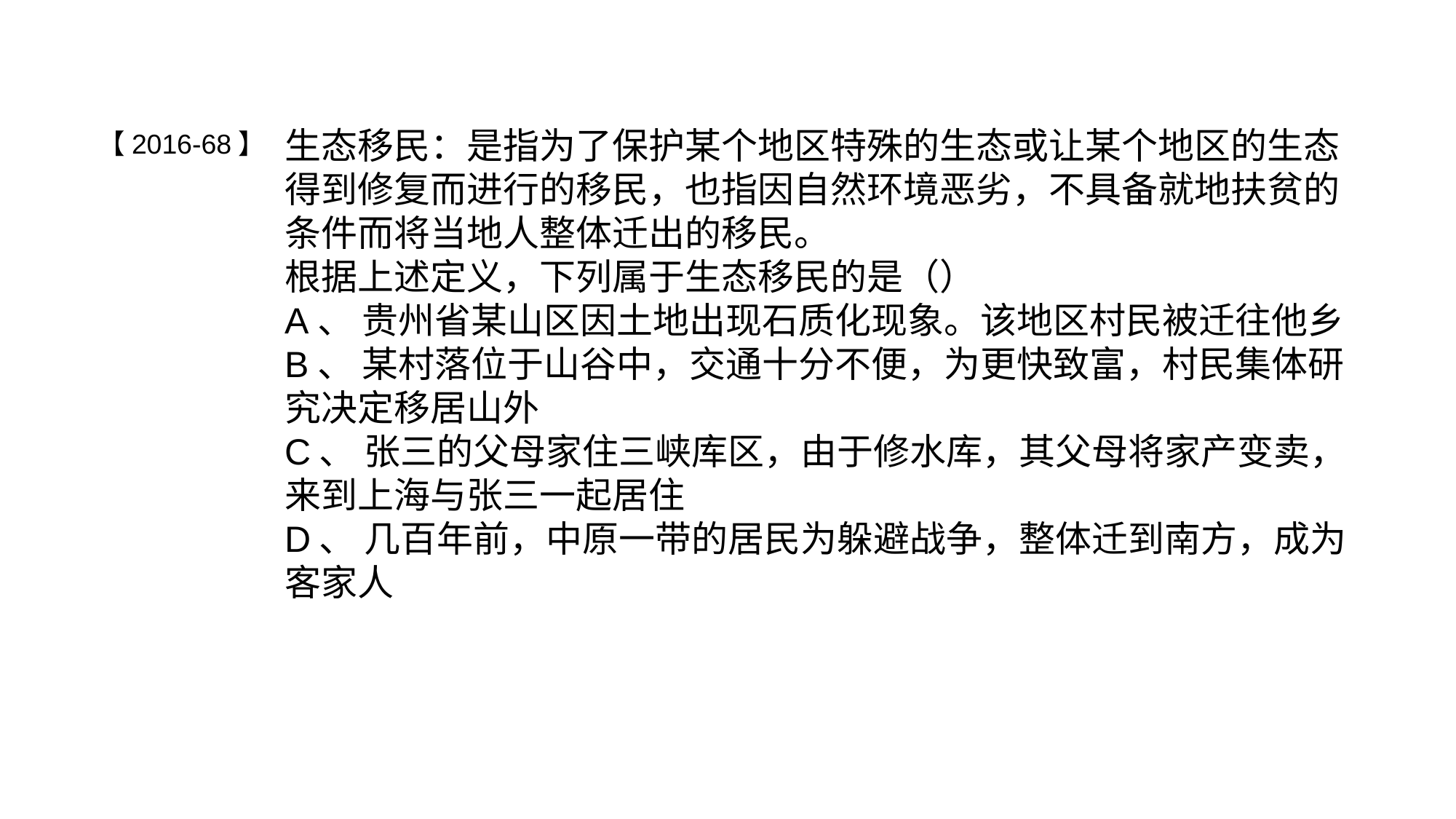

生态移民：是指为了保护某个地区特殊的生态或让某个地区的生态得到修复而进行的移民，也指因自然环境恶劣，不具备就地扶贫的条件而将当地人整体迁出的移民。根据上述定义，下列属于生态移民的是（）A、 贵州省某山区因土地出现石质化现象。该地区村民被迁往他乡B、 某村落位于山谷中，交通十分不便，为更快致富，村民集体研究决定移居山外C、 张三的父母家住三峡库区，由于修水库，其父母将家产变卖，来到上海与张三一起居住D、 几百年前，中原一带的居民为躲避战争，整体迁到南方，成为客家人
【2016-68】